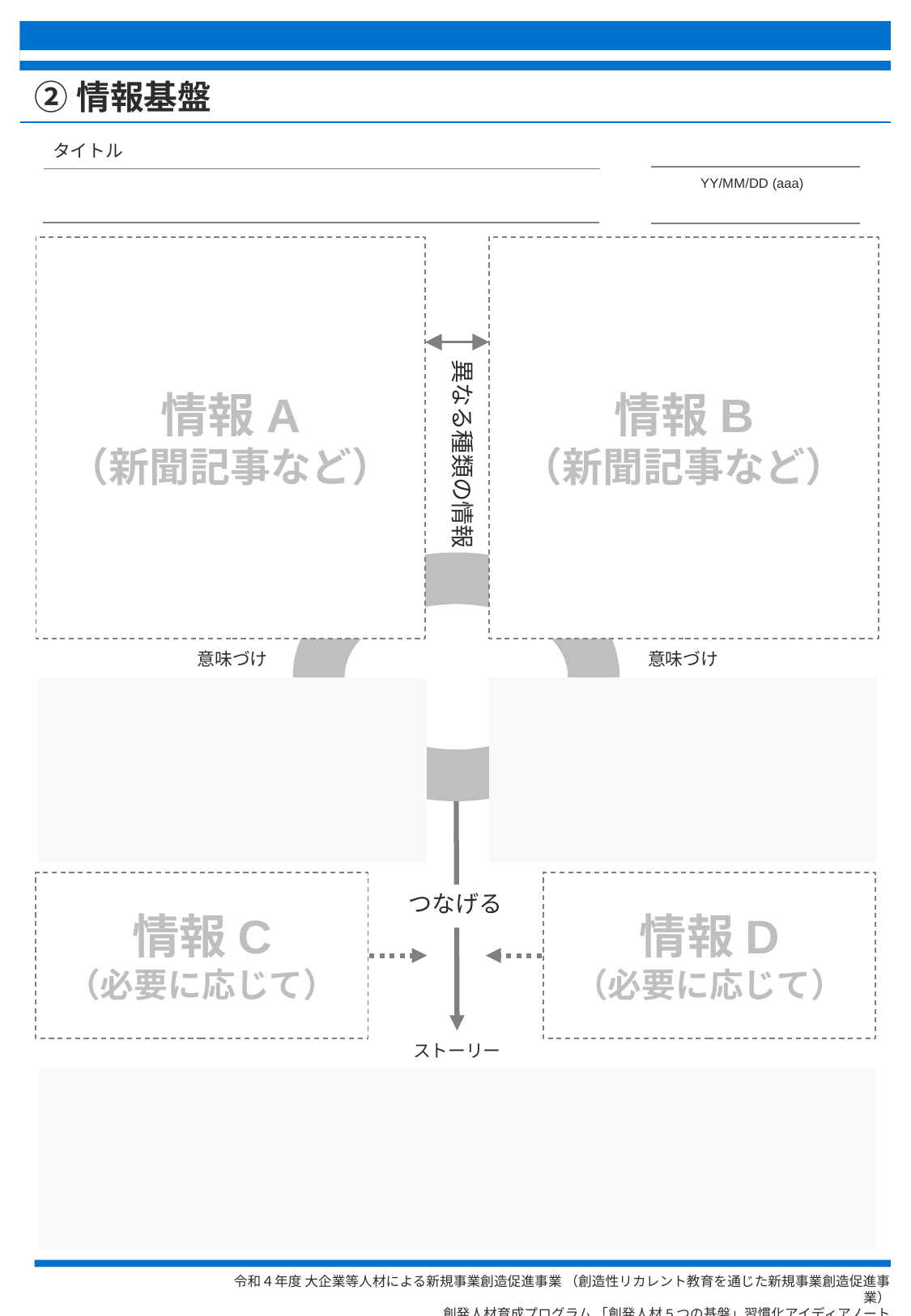

# ②情報基盤
タイトル
YY/MM/DD (aaa)
情報A
（新聞記事など）
情報B
（新聞記事など）
異なる種類の情報

| 意味づけ |
| --- |
|  |
| 意味づけ |
| --- |
|  |
情報C
（必要に応じて）
情報D
（必要に応じて）
つなげる
| ストーリー |
| --- |
|  |